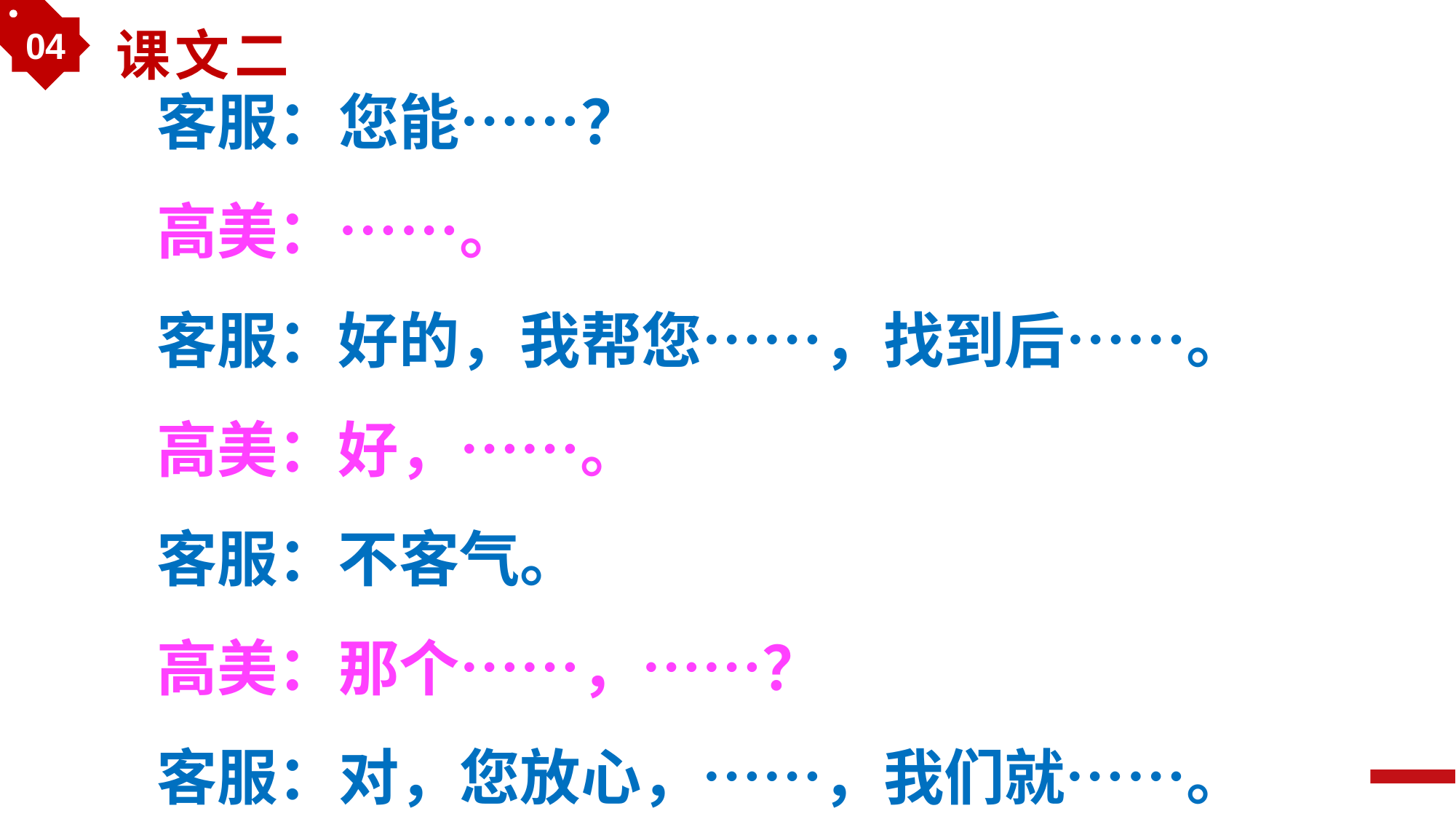

04
课文二
客服：您能……？
高美：……。
客服：好的，我帮您……，找到后……。
高美：好，……。
客服：不客气。
高美：那个……，……？
客服：对，您放心，……，我们就……。